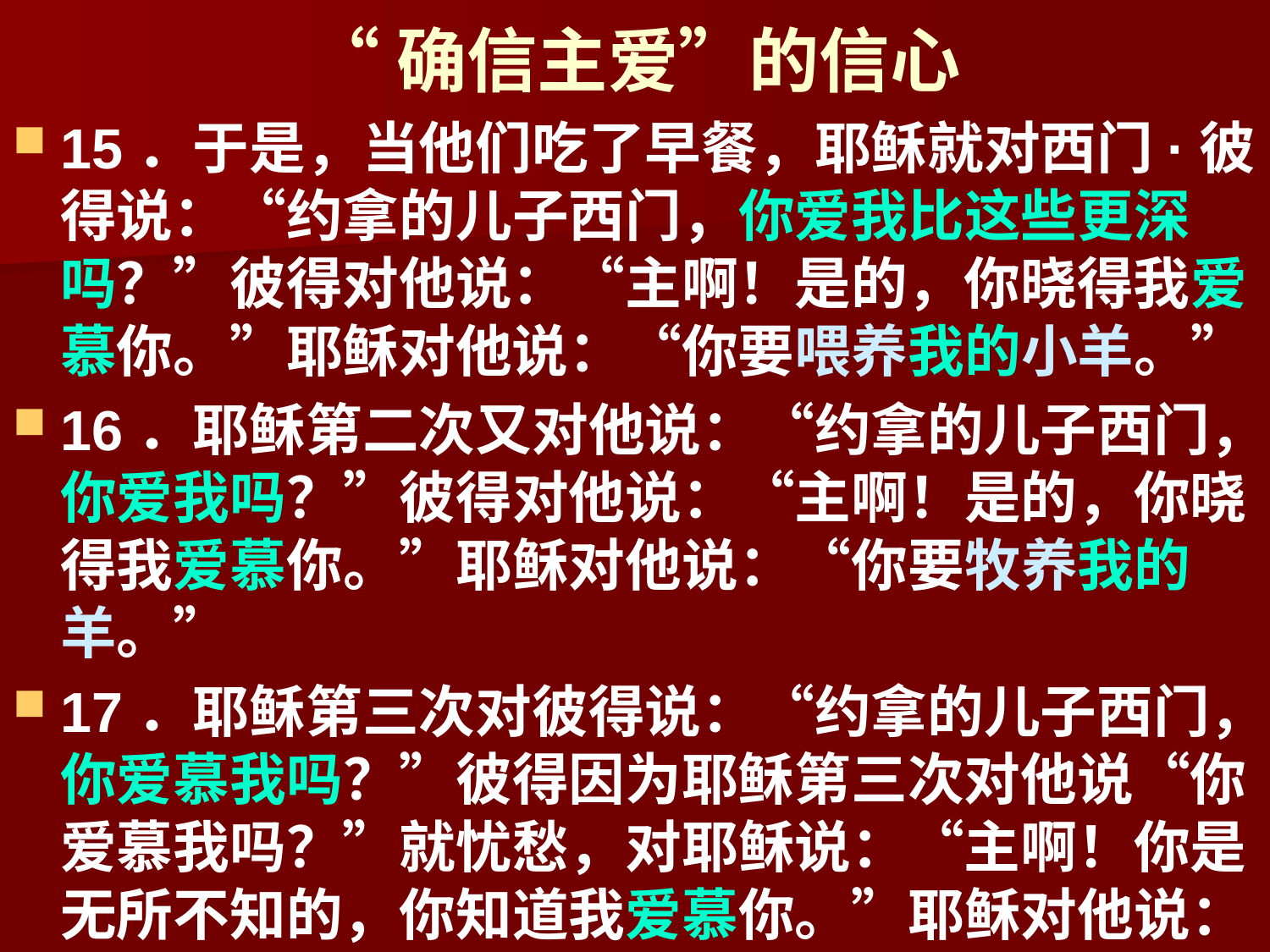

# “确信主爱”的信心
15．于是，当他们吃了早餐，耶稣就对西门·彼得说：“约拿的儿子西门，你爱我比这些更深吗？”彼得对他说：“主啊！是的，你晓得我爱慕你。”耶稣对他说：“你要喂养我的小羊。”
16．耶稣第二次又对他说：“约拿的儿子西门，你爱我吗？”彼得对他说：“主啊！是的，你晓得我爱慕你。”耶稣对他说：“你要牧养我的羊。”
17．耶稣第三次对彼得说：“约拿的儿子西门，你爱慕我吗？”彼得因为耶稣第三次对他说“你爱慕我吗？”就忧愁，对耶稣说：“主啊！你是无所不知的，你知道我爱慕你。”耶稣对他说：“你要喂养我的羊。”约翰福音21:15-17